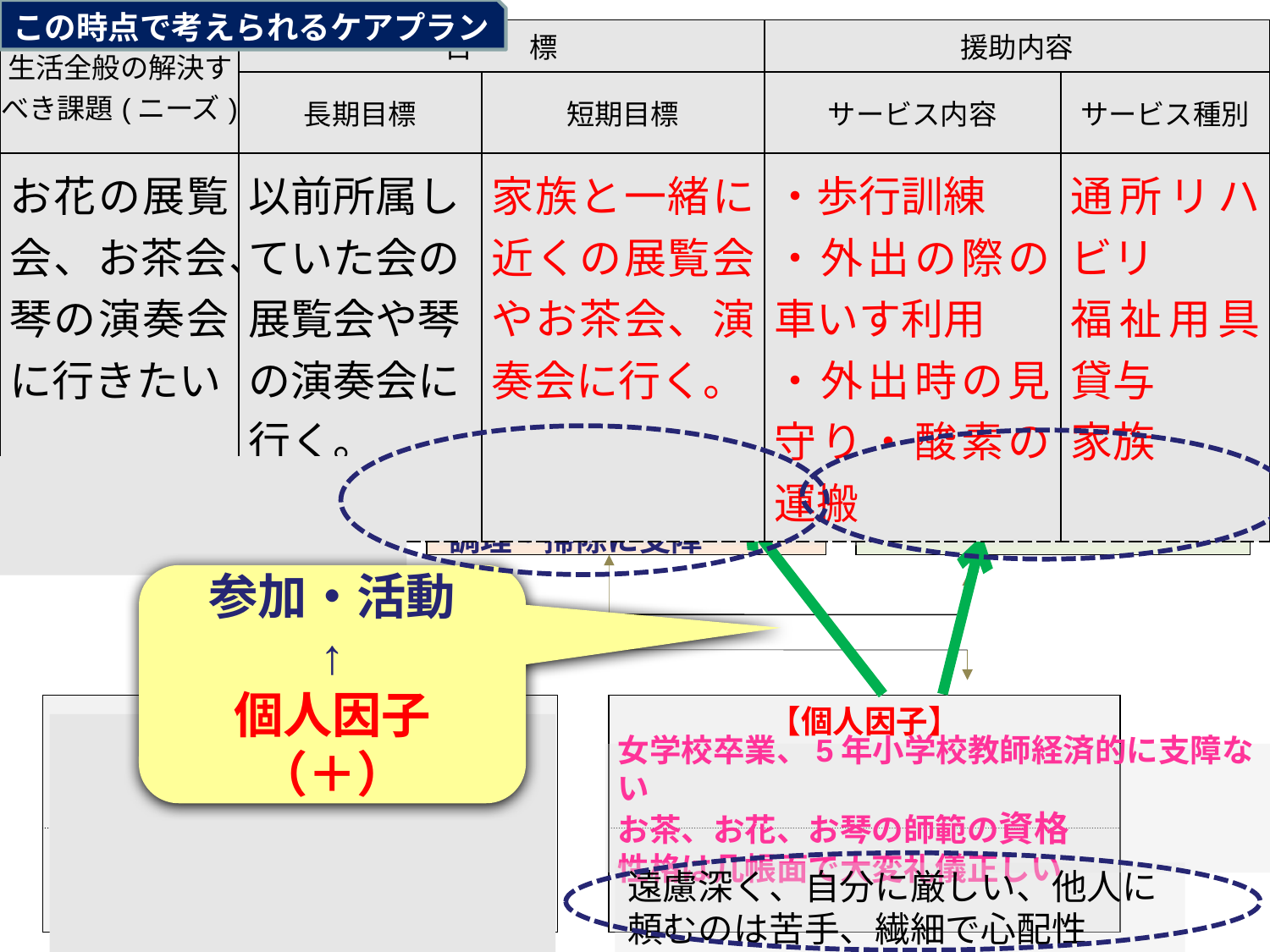

この時点で考えられるケアプラン
| 生活全般の解決すべき課題(ニーズ) | 目　　標 |  | 援助内容 |  |
| --- | --- | --- | --- | --- |
|  | 長期目標 | 短期目標 | サービス内容 | サービス種別 |
| お花の展覧会、お茶会、琴の演奏会に行きたい | 以前所属していた会の展覧会や琴の演奏会に行く。 | 家族と一緒に近くの展覧会やお茶会、演奏会に行く。 | ・歩行訓練 ・外出の際の車いす利用 ・外出時の見守り・酸素の運搬 | 通所リハビリ 福祉用具貸与 家族 |
【健康状態（変調/疾病）】

【心身機能・身体構造】

【活　動】

【参　加】

【環境因子】

【個人因子】

気管支拡張症、
非結核性抗酸菌症（微熱・全身倦怠感・体調に波がある）、腰痛・膝痛

金銭管理・服薬管理はできる
認知症なし、会話は問題なし
月に1回は通院
調子の良い時は美容院へいく
地域住民の役割は務めている

横になっていることが多い
調理・掃除に支障
外出をあまりしない
歩行不安定、動作緩慢
難聴、24時間在宅酸素
電話の聞き違い多い
参加・活動
↑
個人因子（＋）

女学校卒業、5年小学校教師経済的に支障ない
お茶、お花、お琴の師範の資格
性格は几帳面で大変礼儀正しい
人：子ども・孫との関係は良好
　　　通院は長男嫁が送迎する
環：介護サービス（訪問介護・・）

人：夫は4年前に死去
遠慮深く、自分に厳しい、他人に頼むのは苦手、繊細で心配性